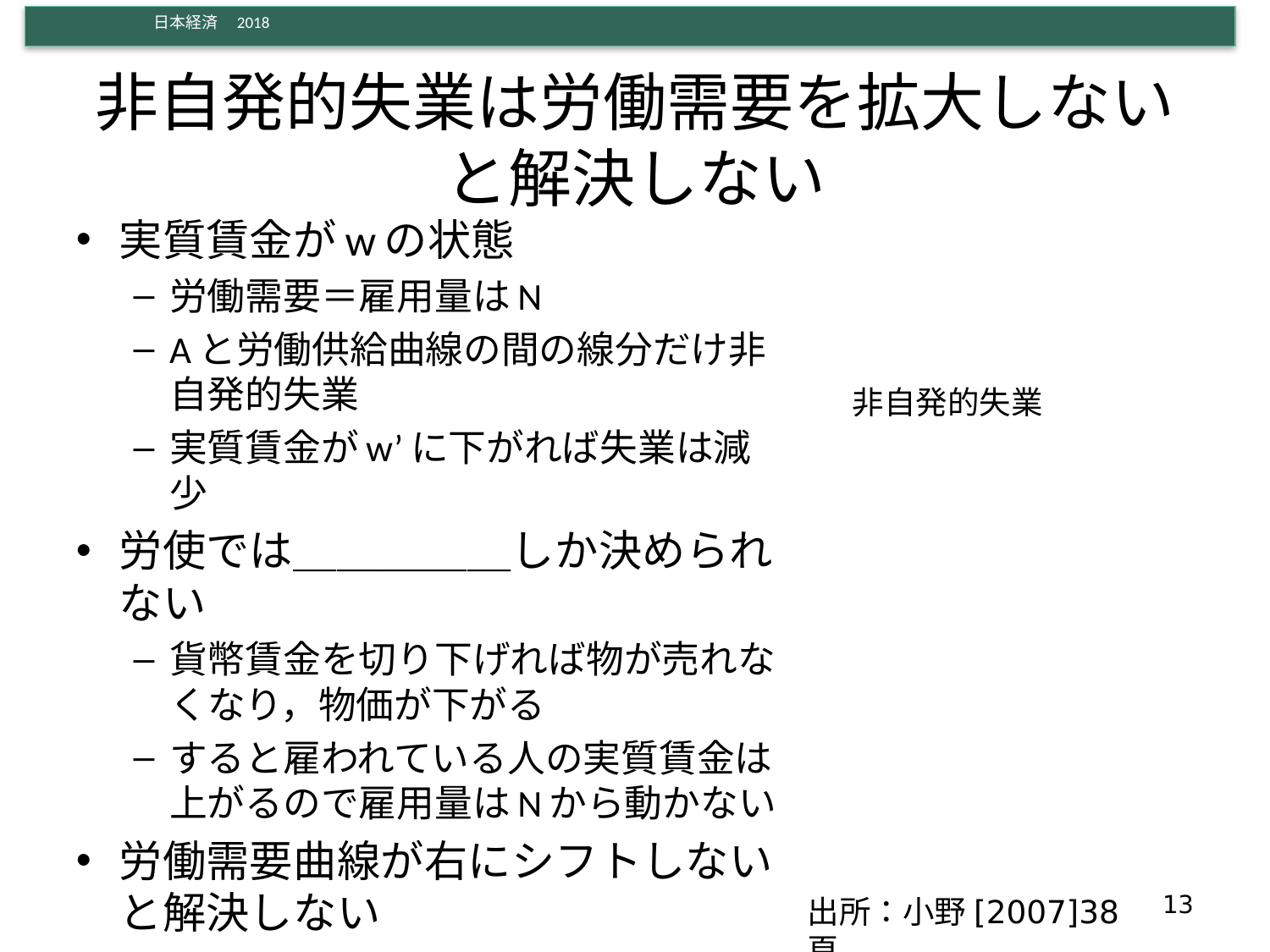

# 非自発的失業は労働需要を拡大しないと解決しない
実質賃金がwの状態
労働需要＝雇用量はN
Aと労働供給曲線の間の線分だけ非自発的失業
実質賃金がw’に下がれば失業は減少
労使では＿＿＿＿＿しか決められない
貨幣賃金を切り下げれば物が売れなくなり，物価が下がる
すると雇われている人の実質賃金は上がるので雇用量はNから動かない
労働需要曲線が右にシフトしないと解決しない

非自発的失業
13
出所：小野[2007]38頁。